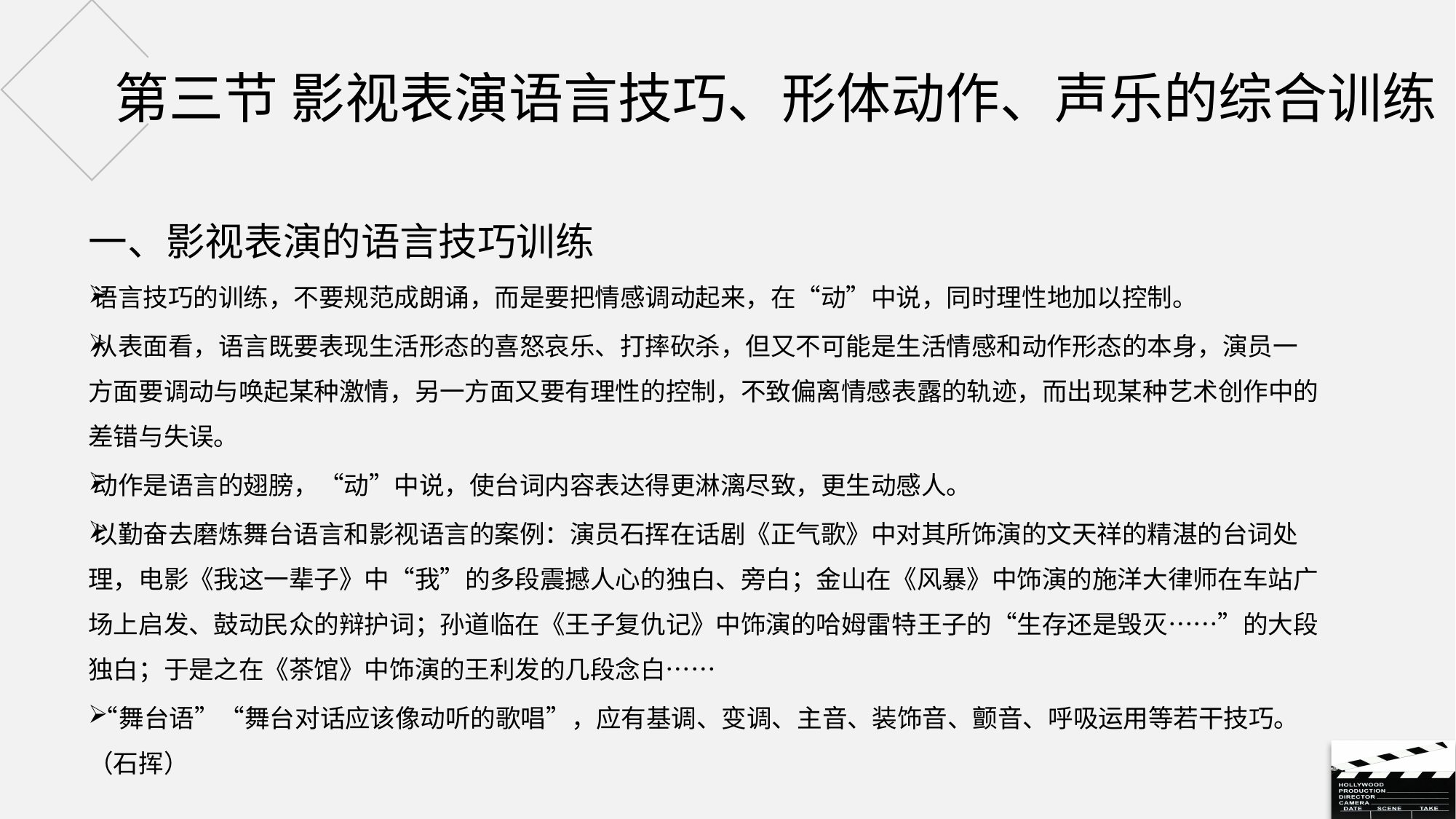

# 第三节 影视表演语言技巧、形体动作、声乐的综合训练
一、影视表演的语言技巧训练
语言技巧的训练，不要规范成朗诵，而是要把情感调动起来，在“动”中说，同时理性地加以控制。
从表面看，语言既要表现生活形态的喜怒哀乐、打摔砍杀，但又不可能是生活情感和动作形态的本身，演员一方面要调动与唤起某种激情，另一方面又要有理性的控制，不致偏离情感表露的轨迹，而出现某种艺术创作中的差错与失误。
动作是语言的翅膀，“动”中说，使台词内容表达得更淋漓尽致，更生动感人。
以勤奋去磨炼舞台语言和影视语言的案例：演员石挥在话剧《正气歌》中对其所饰演的文天祥的精湛的台词处理，电影《我这一辈子》中“我”的多段震撼人心的独白、旁白；金山在《风暴》中饰演的施洋大律师在车站广场上启发、鼓动民众的辩护词；孙道临在《王子复仇记》中饰演的哈姆雷特王子的“生存还是毁灭……”的大段独白；于是之在《茶馆》中饰演的王利发的几段念白……
“舞台语”“舞台对话应该像动听的歌唱”，应有基调、变调、主音、装饰音、颤音、呼吸运用等若干技巧。（石挥）